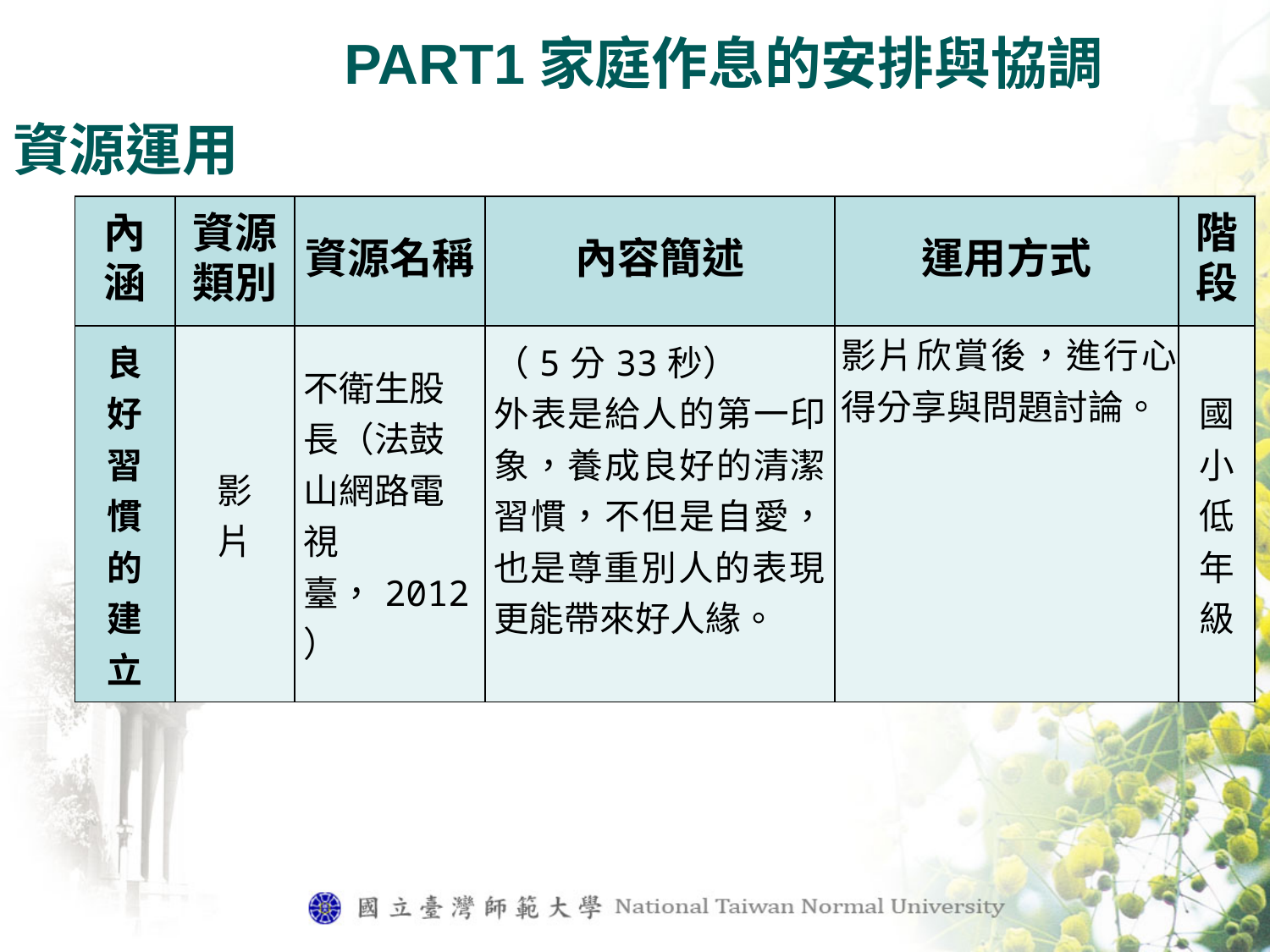

PART1家庭作息的安排與協調
資源運用
| 內涵 | 資源類別 | 資源名稱 | 內容簡述 | 運用方式 | 階段 |
| --- | --- | --- | --- | --- | --- |
| 良 好 習 慣 的 建 立 | 影 片 | 不衛生股長（法鼓山網路電視臺，2012） | （5分33秒） 外表是給人的第一印象，養成良好的清潔習慣，不但是自愛，也是尊重別人的表現，更能帶來好人緣。 | 影片欣賞後，進行心得分享與問題討論。 | 國 小 低 年 級 |